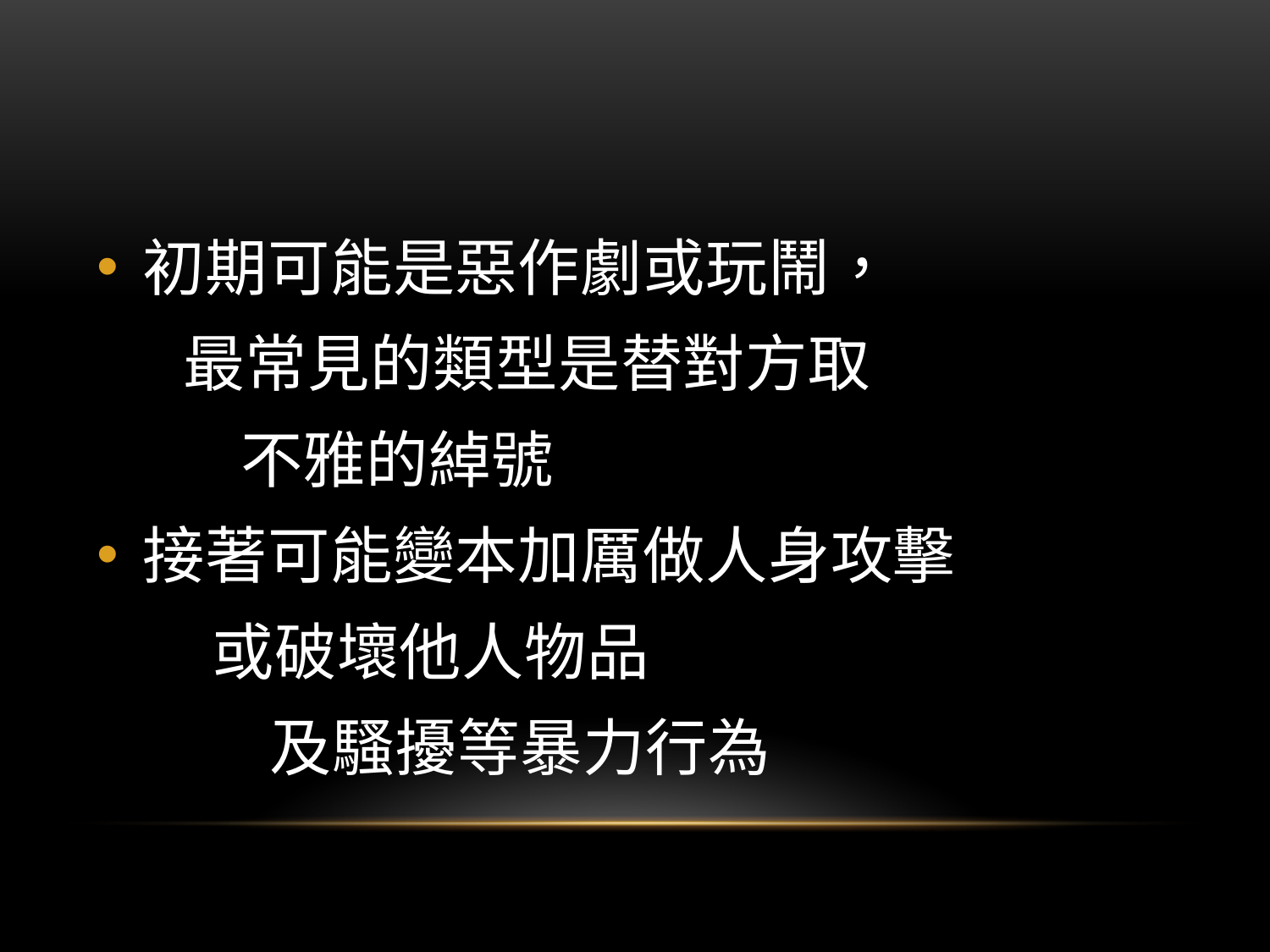

#
初期可能是惡作劇或玩鬧，
     最常見的類型是替對方取
         不雅的綽號
接著可能變本加厲做人身攻擊
       或破壞他人物品
           及騷擾等暴力行為